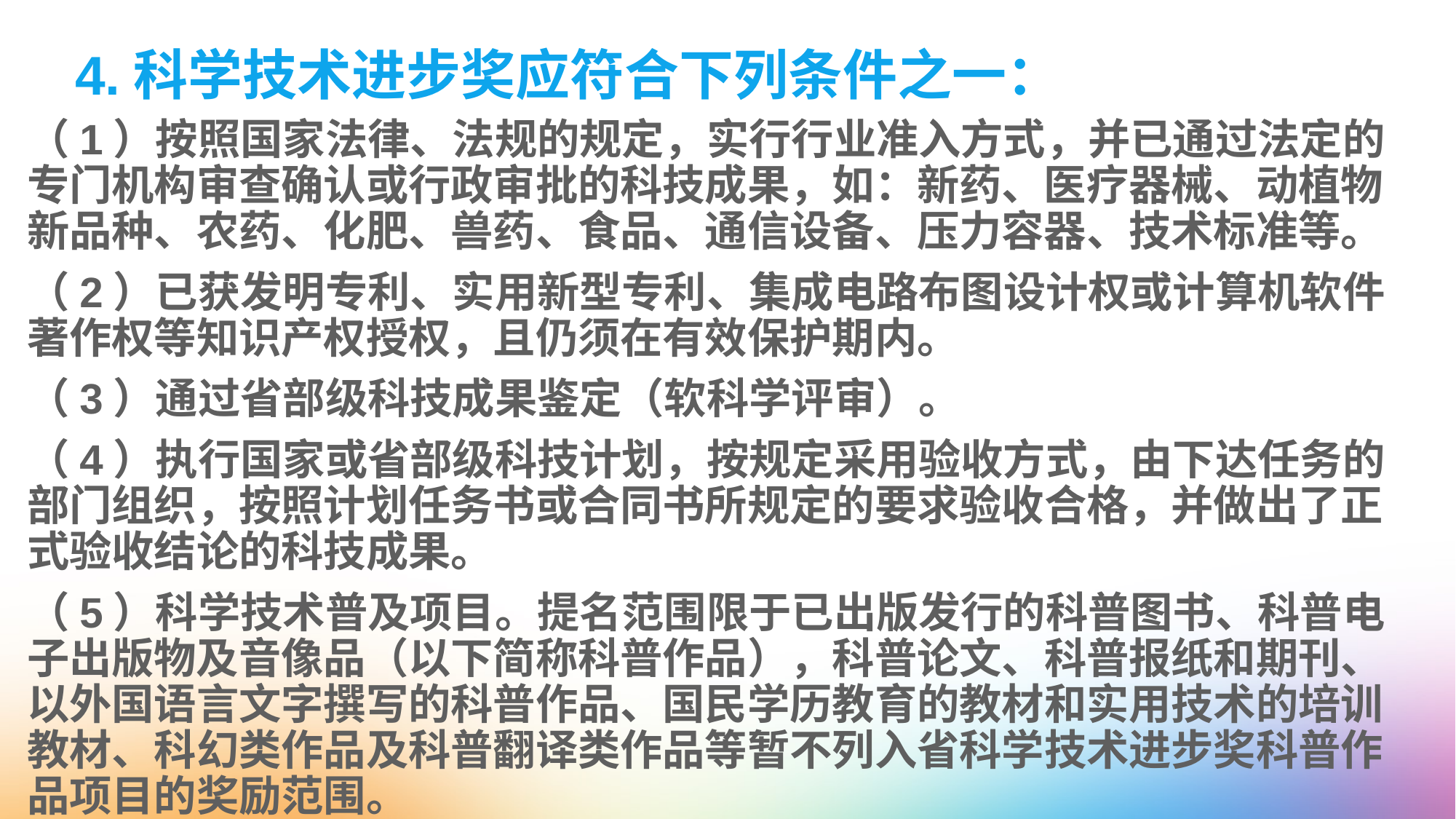

# 4.科学技术进步奖应符合下列条件之一：
（1）按照国家法律、法规的规定，实行行业准入方式，并已通过法定的专门机构审查确认或行政审批的科技成果，如：新药、医疗器械、动植物新品种、农药、化肥、兽药、食品、通信设备、压力容器、技术标准等。
（2）已获发明专利、实用新型专利、集成电路布图设计权或计算机软件著作权等知识产权授权，且仍须在有效保护期内。
（3）通过省部级科技成果鉴定（软科学评审）。
（4）执行国家或省部级科技计划，按规定采用验收方式，由下达任务的部门组织，按照计划任务书或合同书所规定的要求验收合格，并做出了正式验收结论的科技成果。
（5）科学技术普及项目。提名范围限于已出版发行的科普图书、科普电子出版物及音像品（以下简称科普作品），科普论文、科普报纸和期刊、以外国语言文字撰写的科普作品、国民学历教育的教材和实用技术的培训教材、科幻类作品及科普翻译类作品等暂不列入省科学技术进步奖科普作品项目的奖励范围。